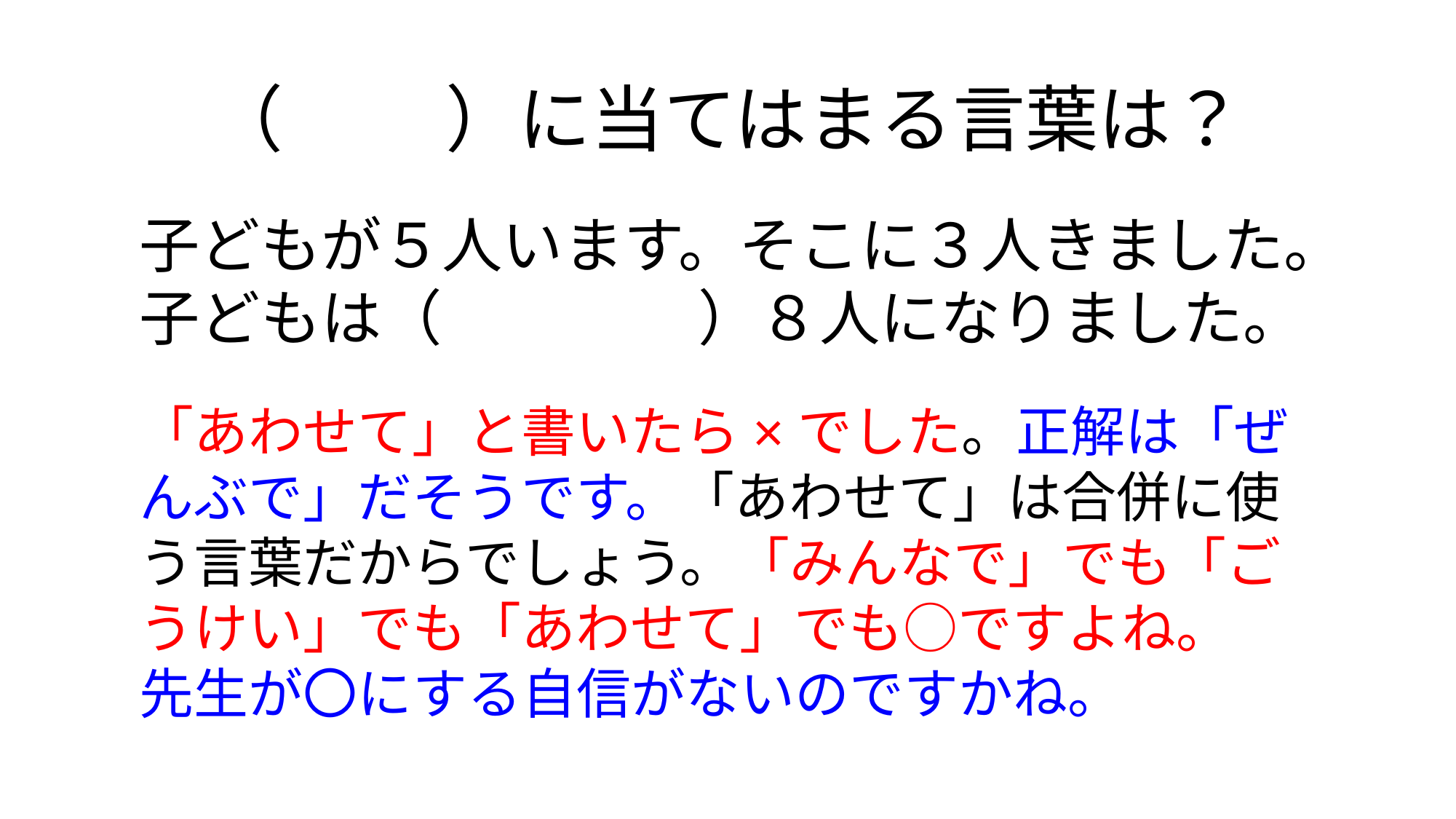

# （　　 ）に当てはまる言葉は？
子どもが５人います。そこに３人きました。子どもは（ 　　　　）８人になりました。
「あわせて」と書いたら×でした。正解は「ぜんぶで」だそうです。「あわせて」は合併に使う言葉だからでしょう。「みんなで」でも「ごうけい」でも「あわせて」でも○ですよね。
先生が〇にする自信がないのですかね。